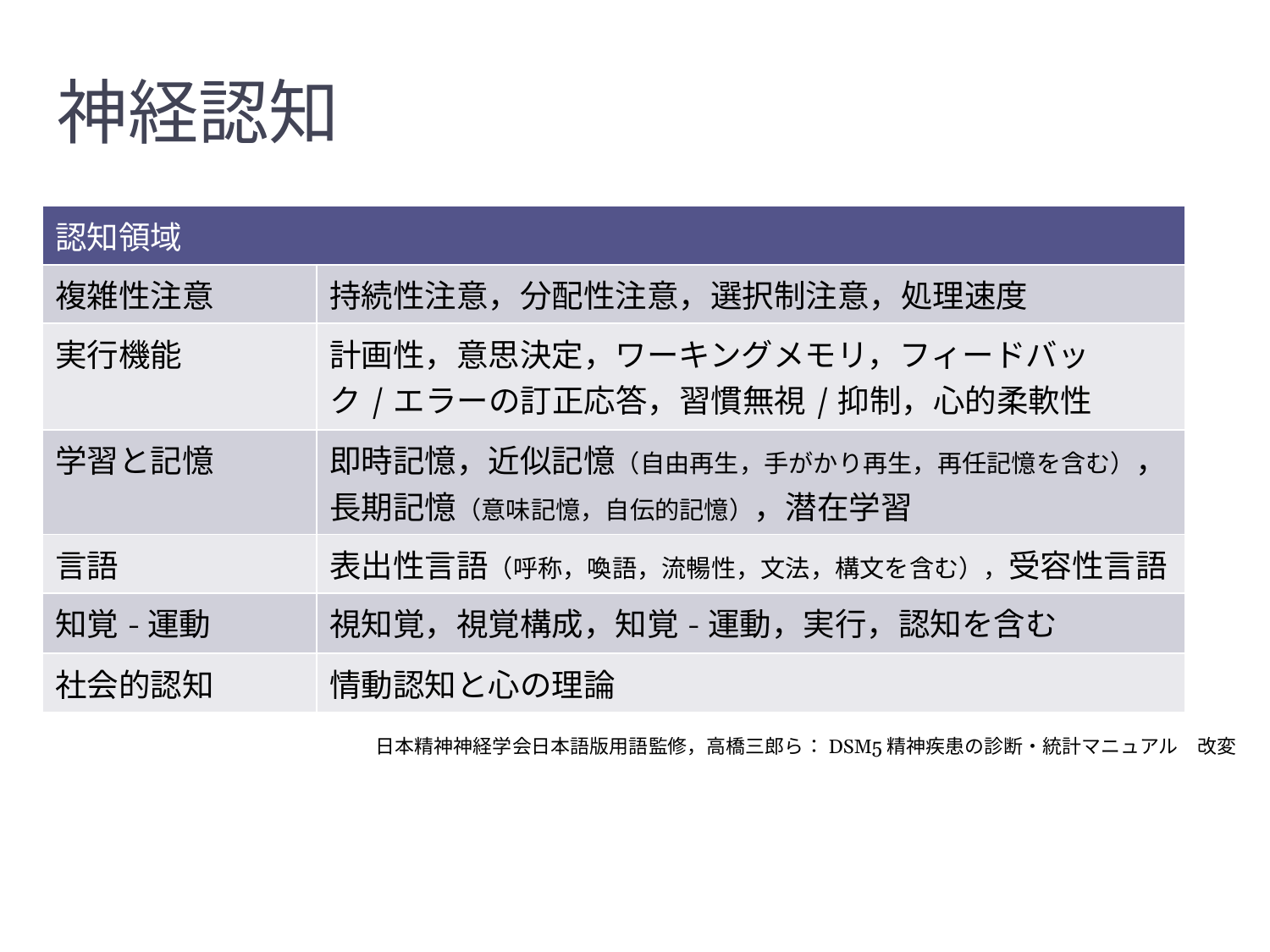

# 神経認知
| 認知領域 |  |
| --- | --- |
| 複雑性注意 | 持続性注意，分配性注意，選択制注意，処理速度 |
| 実行機能 | 計画性，意思決定，ワーキングメモリ，フィードバック/エラーの訂正応答，習慣無視/抑制，心的柔軟性 |
| 学習と記憶 | 即時記憶，近似記憶（自由再生，手がかり再生，再任記憶を含む），長期記憶（意味記憶，自伝的記憶），潜在学習 |
| 言語 | 表出性言語（呼称，喚語，流暢性，文法，構文を含む），受容性言語 |
| 知覚-運動 | 視知覚，視覚構成，知覚-運動，実行，認知を含む |
| 社会的認知 | 情動認知と心の理論 |
日本精神神経学会日本語版用語監修，高橋三郎ら：DSM5精神疾患の診断・統計マニュアル　改変